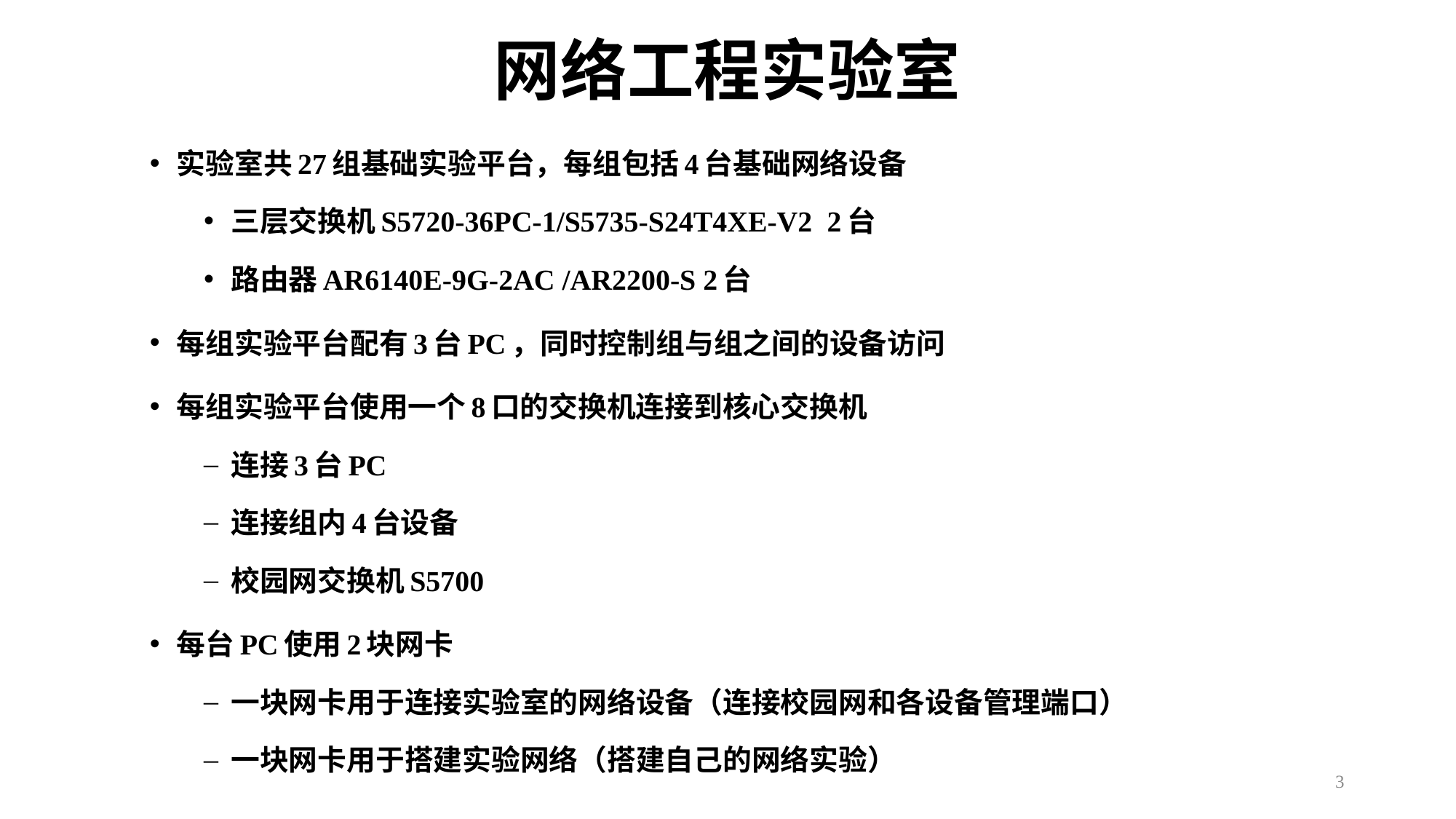

# 网络工程实验室
实验室共27组基础实验平台，每组包括4台基础网络设备
三层交换机S5720-36PC-1/S5735-S24T4XE-V2  2台
路由器AR6140E-9G-2AC /AR2200-S 2台
每组实验平台配有3台PC，同时控制组与组之间的设备访问
每组实验平台使用一个8口的交换机连接到核心交换机
连接3台PC
连接组内4台设备
校园网交换机S5700
每台PC使用2块网卡
一块网卡用于连接实验室的网络设备（连接校园网和各设备管理端口）
一块网卡用于搭建实验网络（搭建自己的网络实验）
3